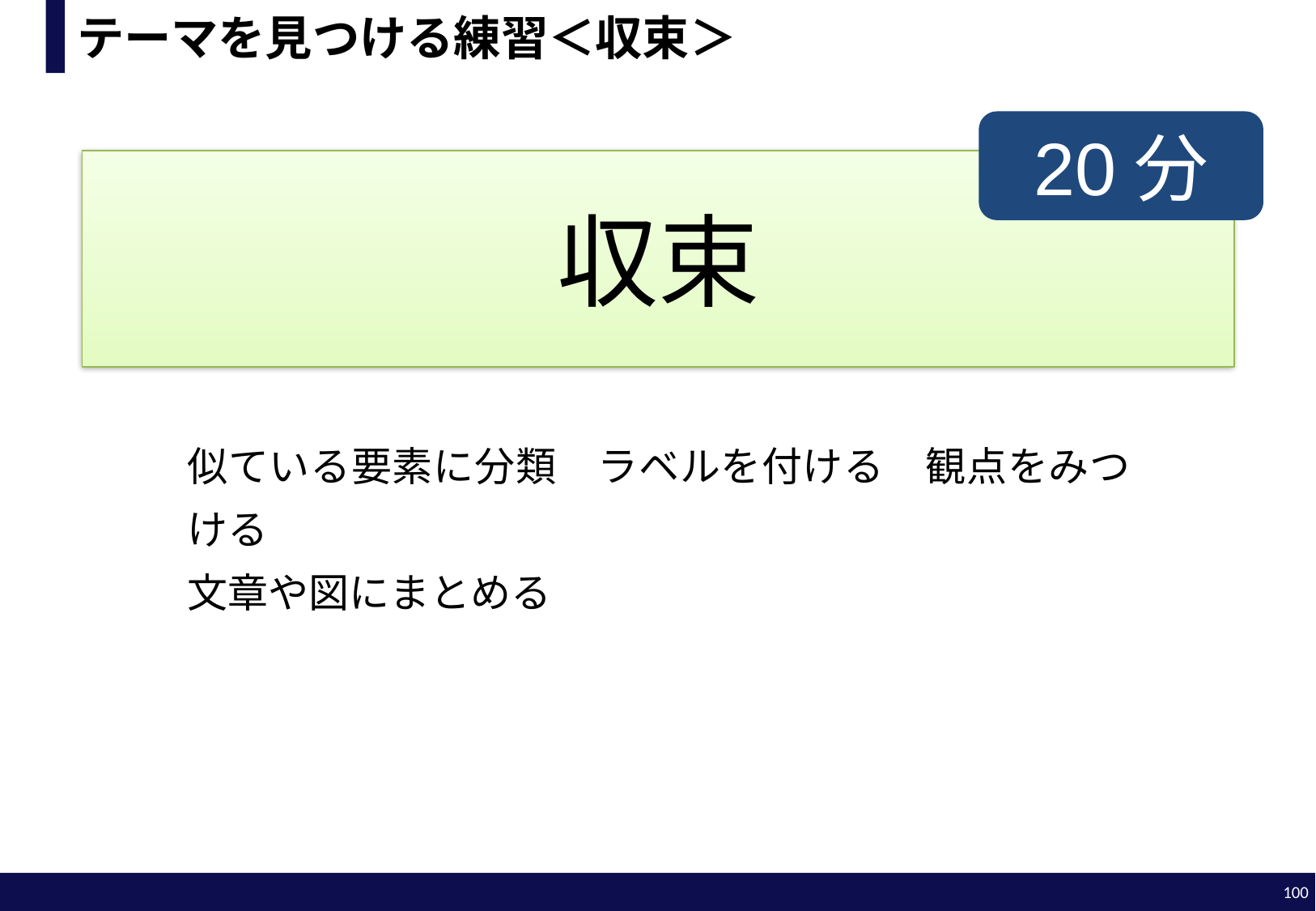

# テーマを見つける練習＜収束＞
20分
収束
似ている要素に分類　ラベルを付ける　観点をみつける
文章や図にまとめる